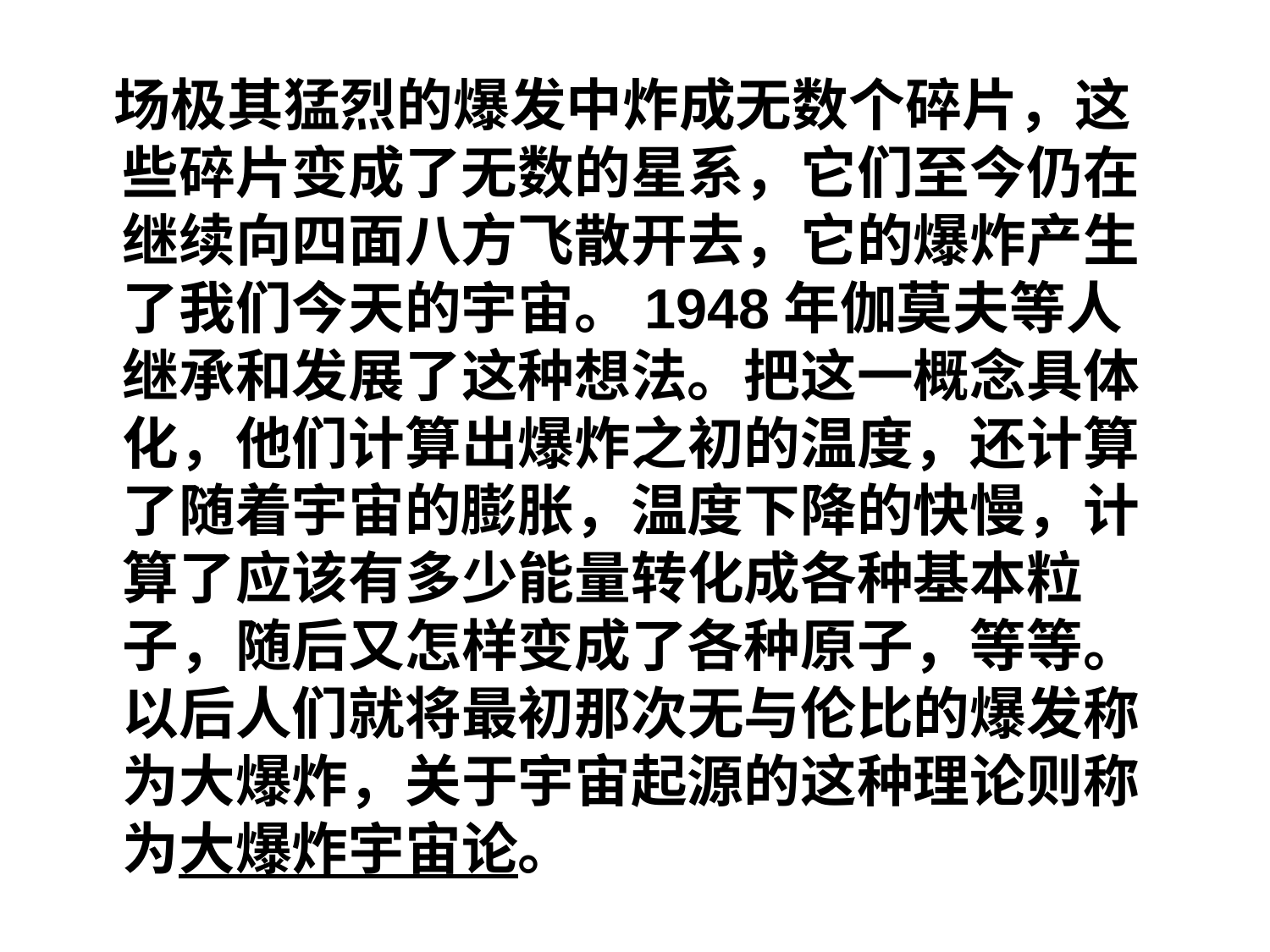

场极其猛烈的爆发中炸成无数个碎片，这些碎片变成了无数的星系，它们至今仍在继续向四面八方飞散开去，它的爆炸产生了我们今天的宇宙。1948年伽莫夫等人继承和发展了这种想法。把这一概念具体化，他们计算出爆炸之初的温度，还计算了随着宇宙的膨胀，温度下降的快慢，计算了应该有多少能量转化成各种基本粒子，随后又怎样变成了各种原子，等等。以后人们就将最初那次无与伦比的爆发称为大爆炸，关于宇宙起源的这种理论则称为大爆炸宇宙论。